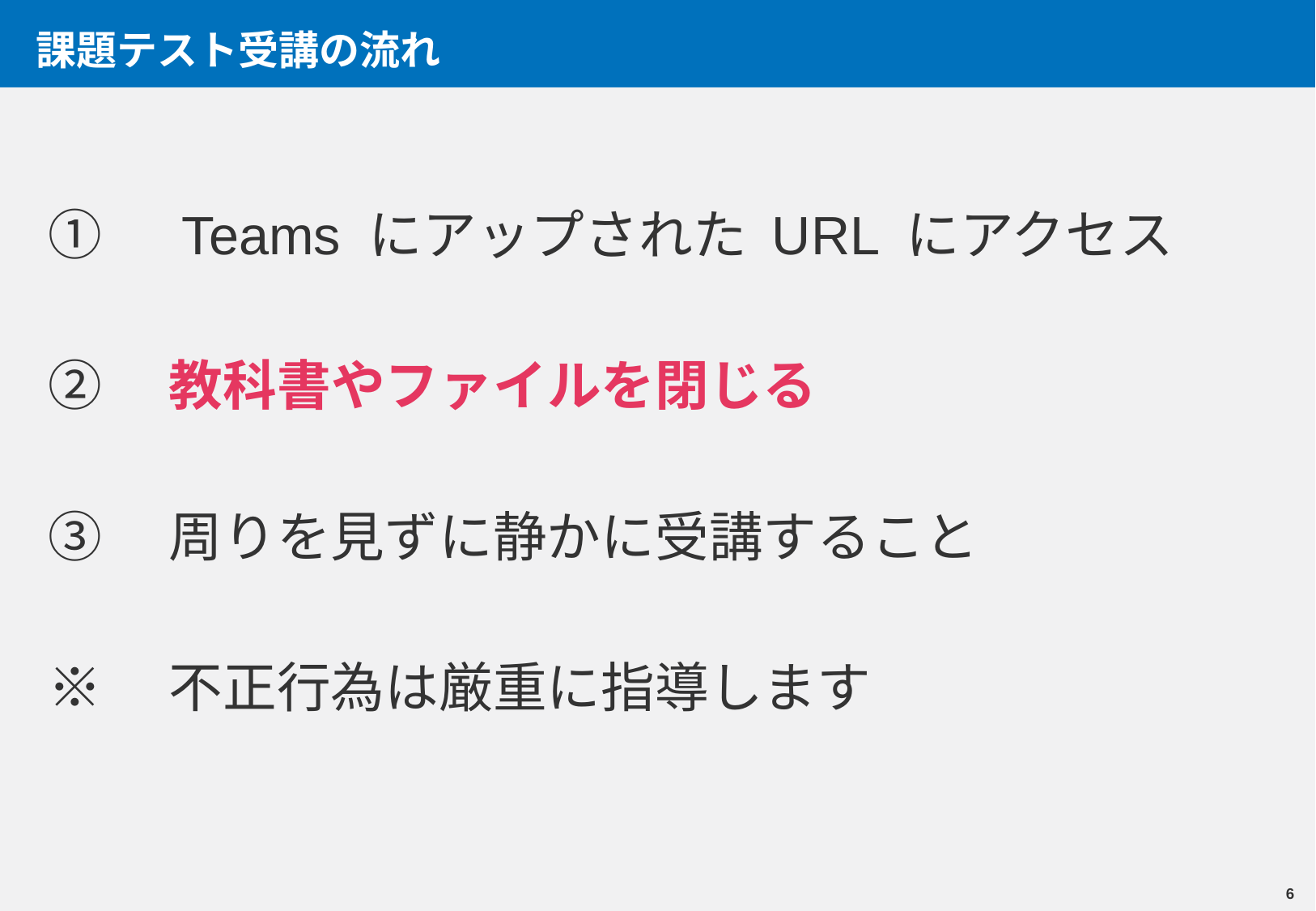

# 課題テスト受講の流れ

①　Teams にアップされた URL にアクセス

②　教科書やファイルを閉じる

③　周りを見ずに静かに受講すること

※　不正行為は厳重に指導します

6